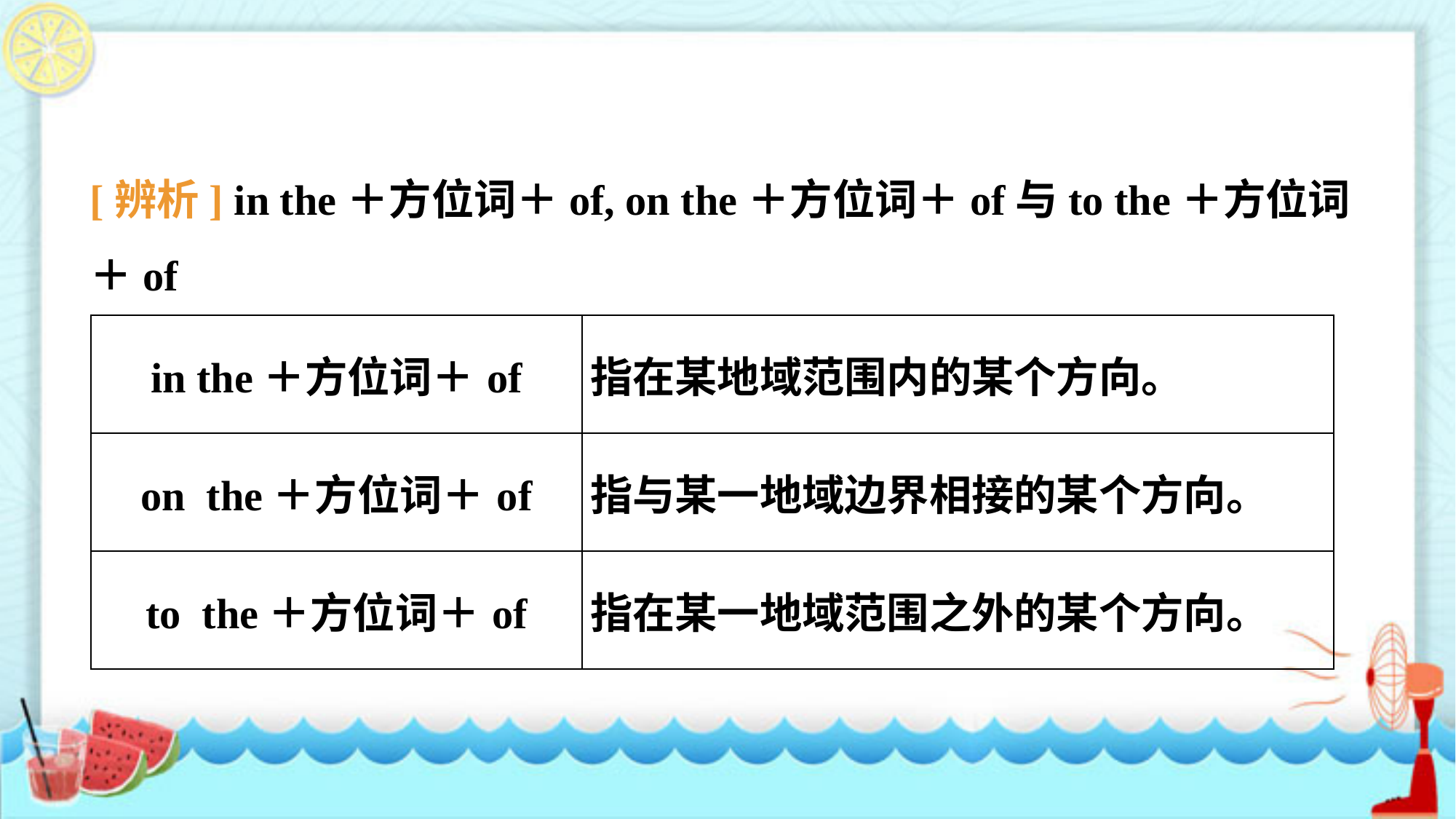

[辨析] in the＋方位词＋of, on the＋方位词＋of与to the＋方位词＋of
| in the＋方位词＋of | 指在某地域范围内的某个方向。 |
| --- | --- |
| on the＋方位词＋of | 指与某一地域边界相接的某个方向。 |
| to the＋方位词＋of | 指在某一地域范围之外的某个方向。 |